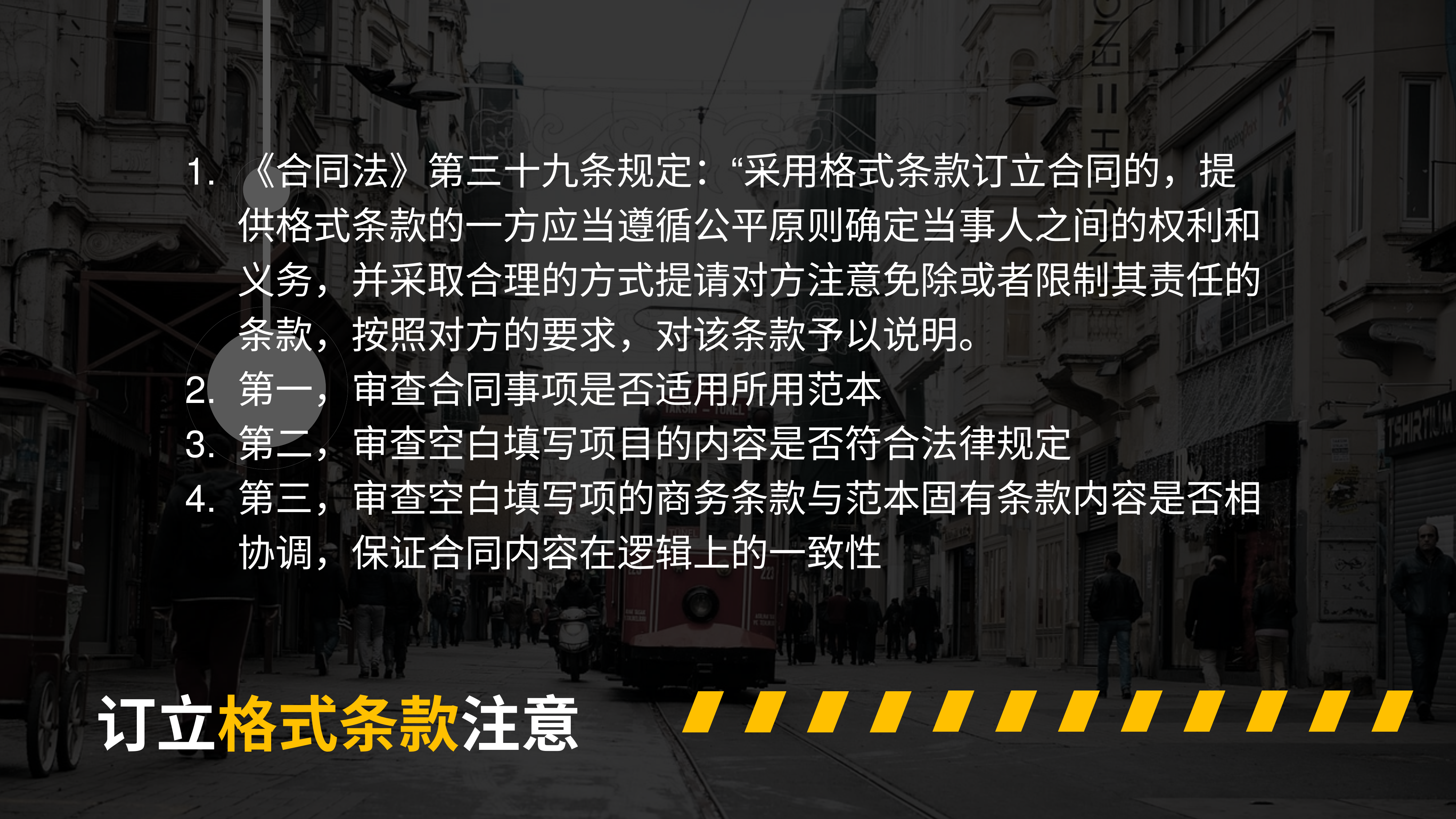

《合同法》第三十九条规定：“采用格式条款订立合同的，提供格式条款的一方应当遵循公平原则确定当事人之间的权利和义务，并采取合理的方式提请对方注意免除或者限制其责任的条款，按照对方的要求，对该条款予以说明。
第一，审查合同事项是否适用所用范本
第二，审查空白填写项目的内容是否符合法律规定
第三，审查空白填写项的商务条款与范本固有条款内容是否相协调，保证合同内容在逻辑上的一致性

订立格式条款注意